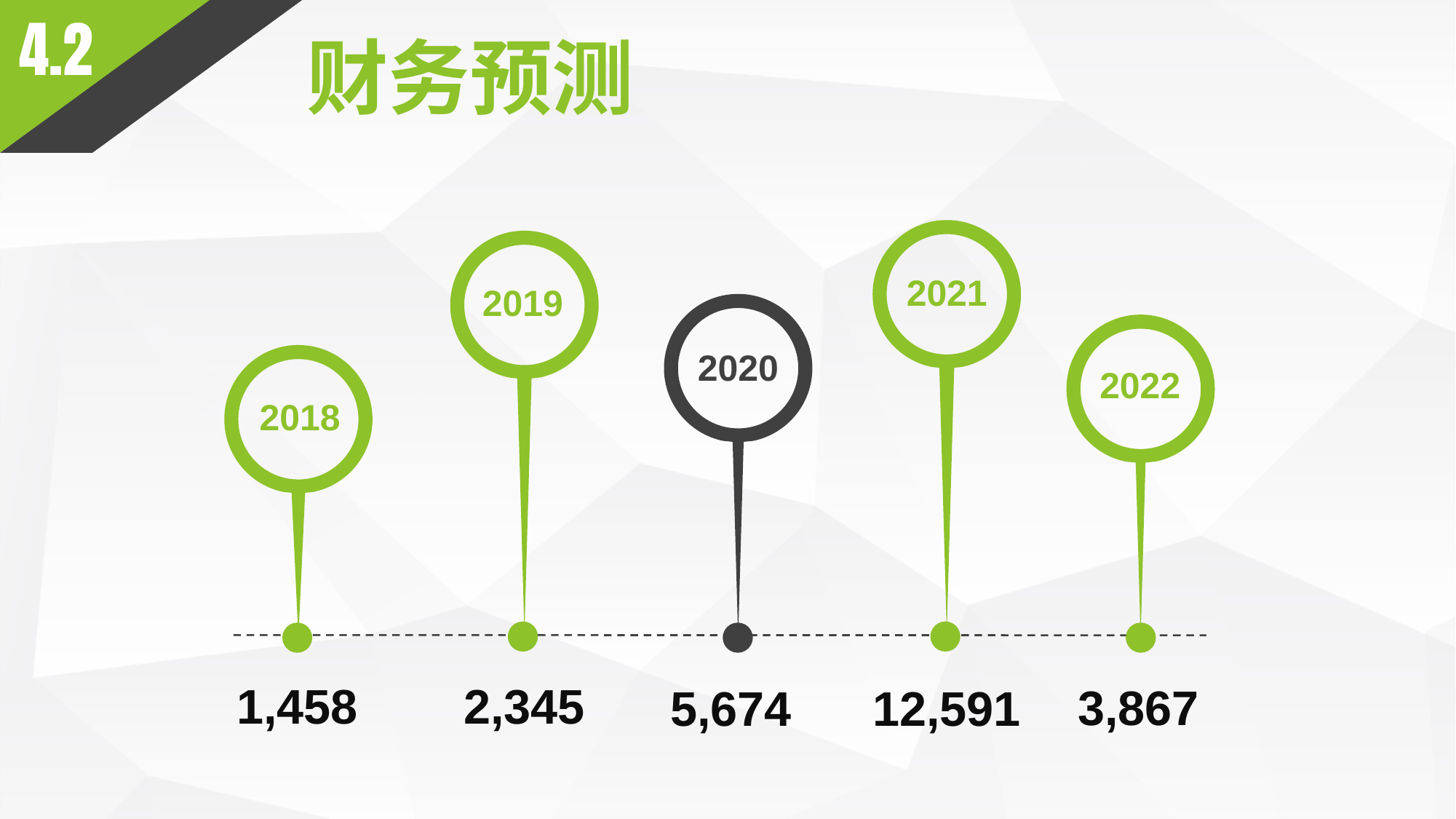

4.2
财务预测

2021
2019

2020

2022
2018

1,458
2,345
3,867
5,674
12,591